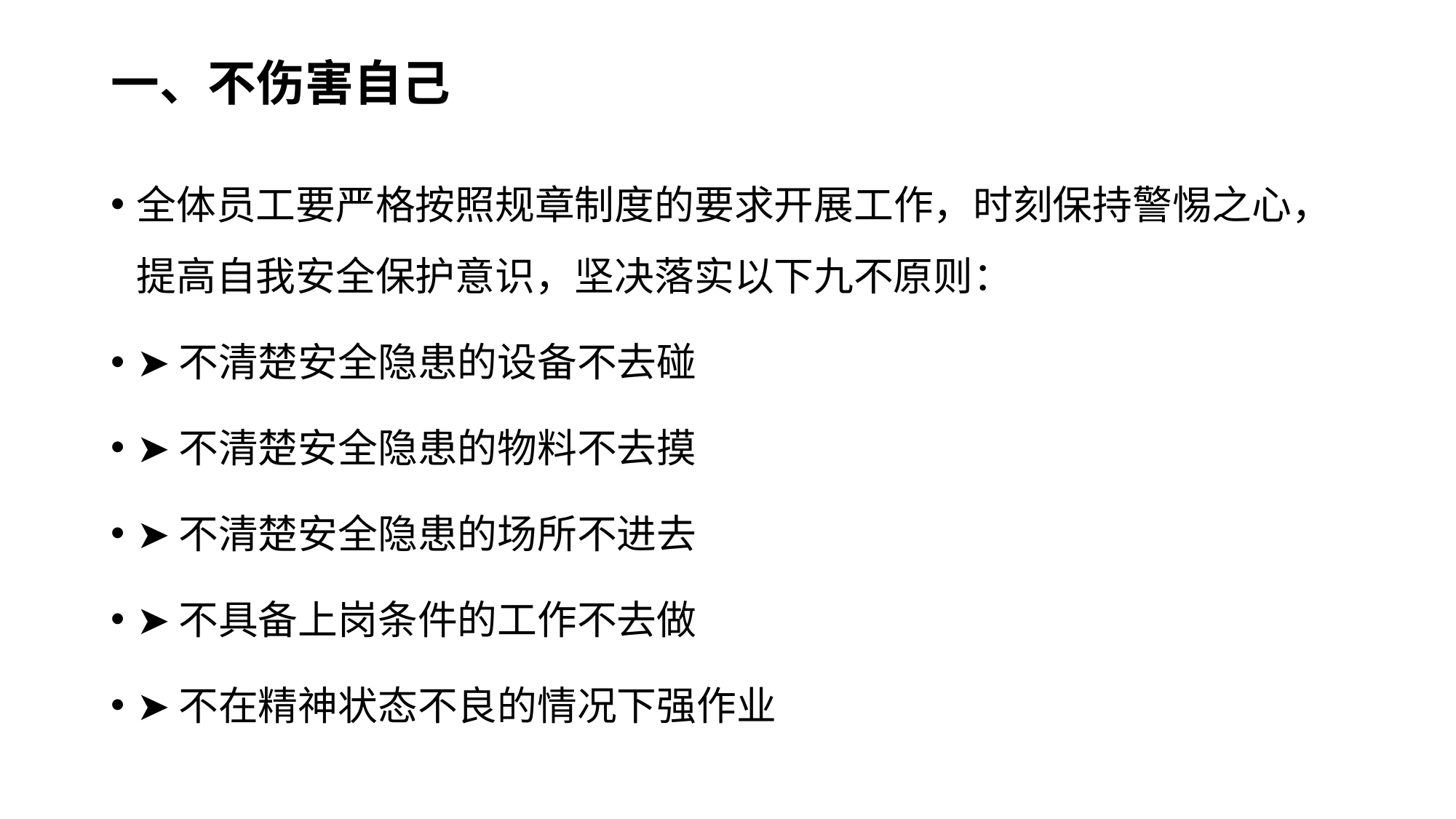

# 一、不伤害自己
全体员工要严格按照规章制度的要求开展工作，时刻保持警惕之心，提高自我安全保护意识，坚决落实以下九不原则：
➤不清楚安全隐患的设备不去碰
➤不清楚安全隐患的物料不去摸
➤不清楚安全隐患的场所不进去
➤不具备上岗条件的工作不去做
➤不在精神状态不良的情况下强作业